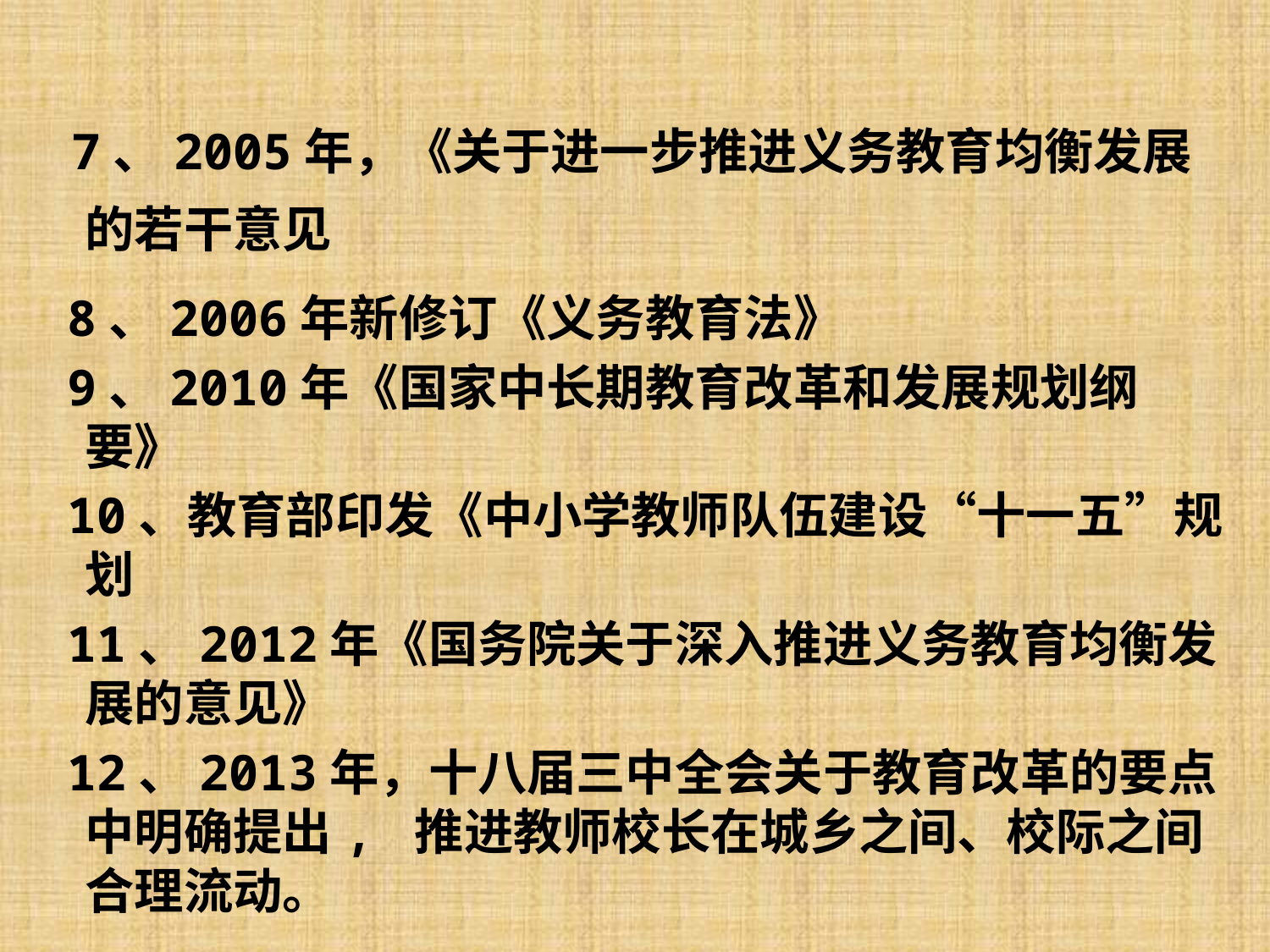

7、2005年，《关于进一步推进义务教育均衡发展的若干意见
 8、2006年新修订《义务教育法》
 9、2010年《国家中长期教育改革和发展规划纲要》
 10、教育部印发《中小学教师队伍建设“十一五”规划
 11、2012年《国务院关于深入推进义务教育均衡发展的意见》
 12、2013年，十八届三中全会关于教育改革的要点中明确提出, 推进教师校长在城乡之间、校际之间合理流动。